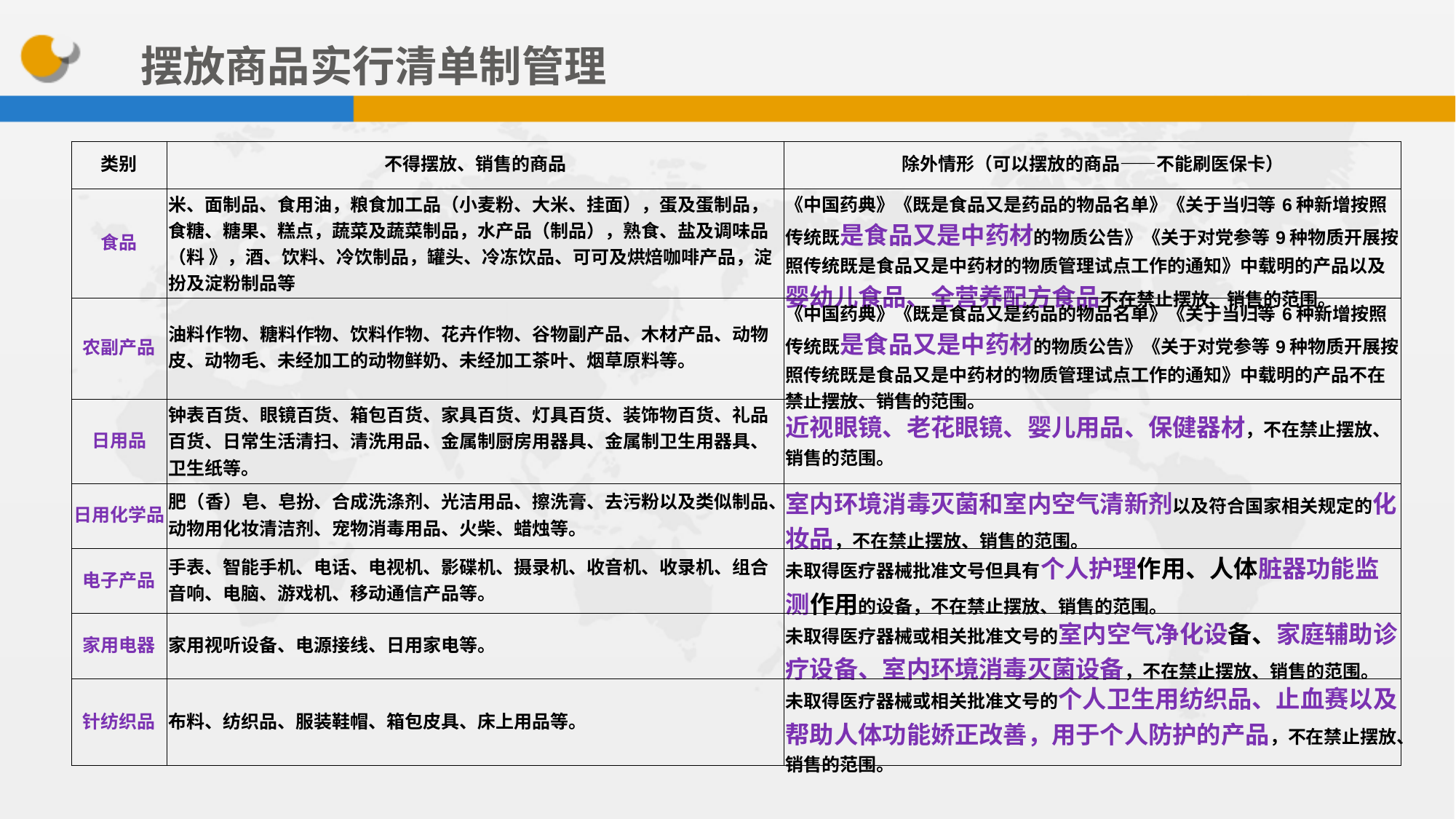

摆放商品实行清单制管理
| 类别 | 不得摆放、销售的商品 | 除外情形（可以摆放的商品——不能刷医保卡） |
| --- | --- | --- |
| 食品 | 米、面制品、食用油，粮食加工品（小麦粉、大米、挂面），蛋及蛋制品，食糖、糖果、糕点，蔬菜及蔬菜制品，水产品（制品），熟食、盐及调味品（料 》，酒、饮料、冷饮制品，罐头、冷冻饮品、可可及烘焙咖啡产品，淀扮及淀粉制品等 | 《中国药典》《既是食品又是药品的物品名单》《关于当归等6种新增按照传统既是食品又是中药材的物质公告》《关于对党参等9种物质开展按照传统既是食品又是中药材的物质管理试点工作的通知》中载明的产品以及婴幼儿食品、全营养配方食品不在禁止摆放、销售的范围。 |
| 农副产品 | 油料作物、糖料作物、饮料作物、花卉作物、谷物副产品、木材产品、动物皮、动物毛、未经加工的动物鲜奶、未经加工茶叶、烟草原料等。 | 《中国药典》《既是食品又是药品的物品名单》《关于当归等6种新增按照传统既是食品又是中药材的物质公告》《关于对党参等9种物质开展按照传统既是食品又是中药材的物质管理试点工作的通知》中载明的产品不在禁止摆放、销售的范围。 |
| 日用品 | 钟表百货、眼镜百货、箱包百货、家具百货、灯具百货、装饰物百货、礼品百货、日常生活清扫、清洗用品、金属制厨房用器具、金属制卫生用器具、卫生纸等。 | 近视眼镜、老花眼镜、婴儿用品、保健器材，不在禁止摆放、销售的范围。 |
| 日用化学品 | 肥（香）皂、皂扮、合成洗涤剂、光洁用品、擦洗膏、去污粉以及类似制品、动物用化妆清洁剂、宠物消毒用品、火柴、蜡烛等。 | 室内环境消毒灭菌和室内空气清新剂以及符合国家相关规定的化妆品，不在禁止摆放、销售的范围。 |
| 电子产品 | 手表、智能手机、电话、电视机、影碟机、摄录机、收音机、收录机、组合音响、电脑、游戏机、移动通信产品等。 | 未取得医疗器械批准文号但具有个人护理作用、人体脏器功能监测作用的设备，不在禁止摆放、销售的范围。 |
| 家用电器 | 家用视听设备、电源接线、日用家电等。 | 未取得医疗器械或相关批准文号的室内空气净化设备、家庭辅助诊疗设备、室内环境消毒灭菌设备，不在禁止摆放、销售的范围。 |
| 针纺织品 | 布料、纺织品、服装鞋帽、箱包皮具、床上用品等。 | 未取得医疗器械或相关批准文号的个人卫生用纺织品、止血赛以及帮助人体功能娇正改善，用于个人防护的产品，不在禁止摆放、销售的范围。 |
34%